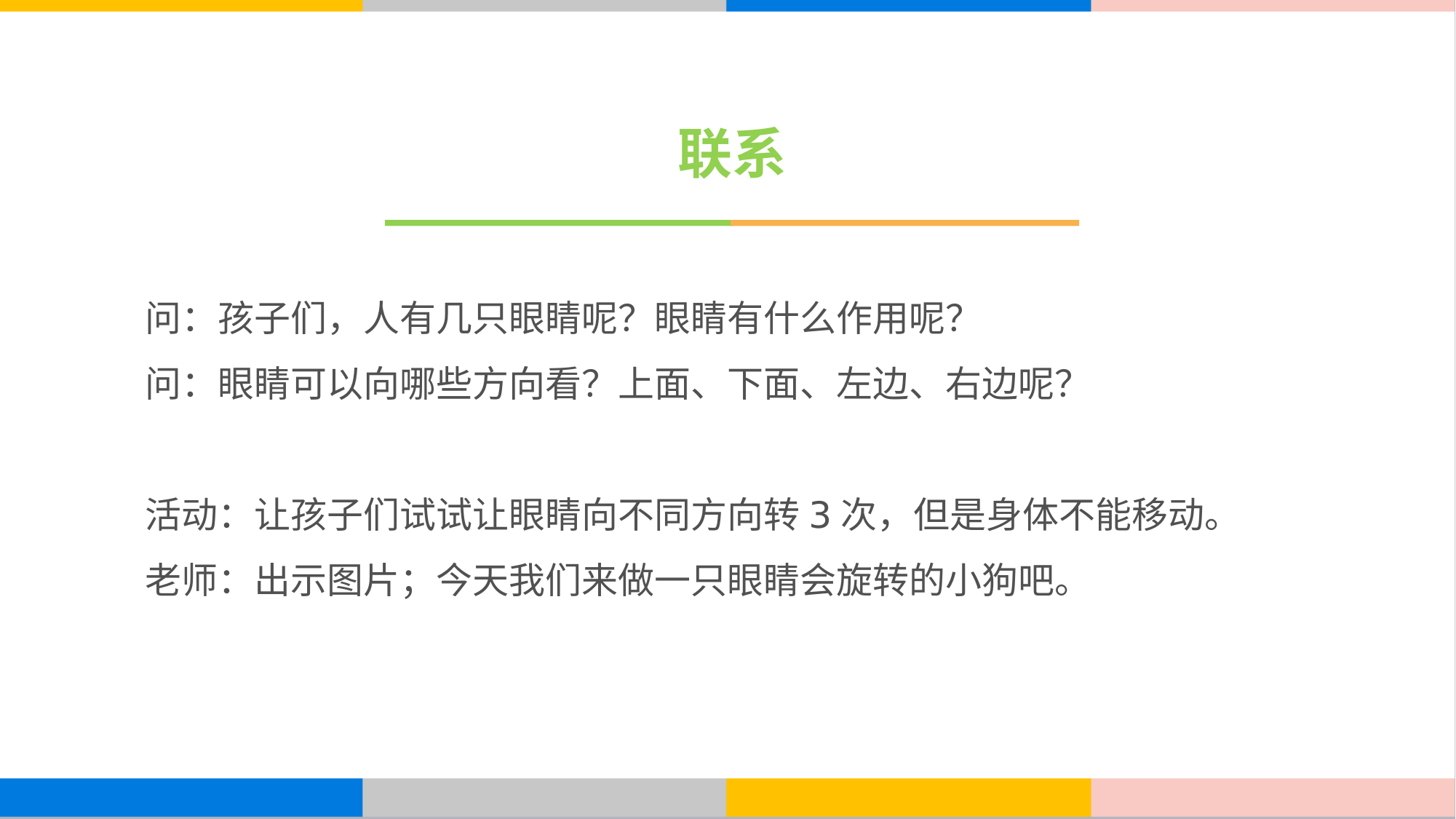

# 联系
问：孩子们，人有几只眼睛呢？眼睛有什么作用呢？
问：眼睛可以向哪些方向看？上面、下面、左边、右边呢？

活动：让孩子们试试让眼睛向不同方向转3次，但是身体不能移动。
老师：出示图片；今天我们来做一只眼睛会旋转的小狗吧。